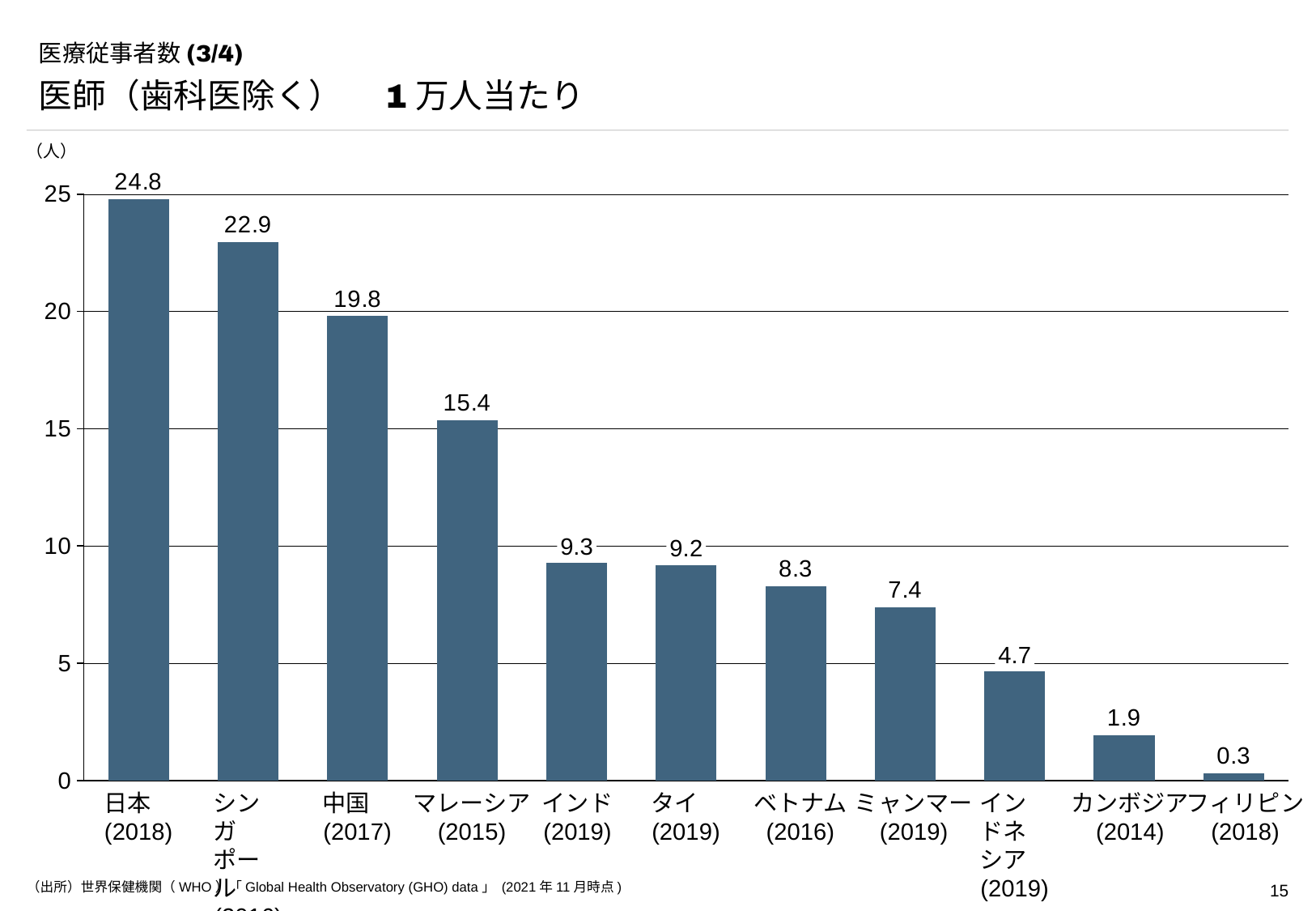

# 医療従事者数(3/4)
医師（歯科医除く）　1万人当たり
（人）

### Chart

| Category |  |
|---|---|
9.3
9.2
4.7
日本
(2018)
中国
(2017)
インド
(2019)
タイ
(2019)
ベトナム
(2016)
シンガポール
(2016)
マレーシア
(2015)
ミャンマー
(2019)
インドネシア
(2019)
カンボジア
(2014)
フィリピン
(2018)
（出所）世界保健機関（WHO）「Global Health Observatory (GHO) data」 (2021年11月時点)